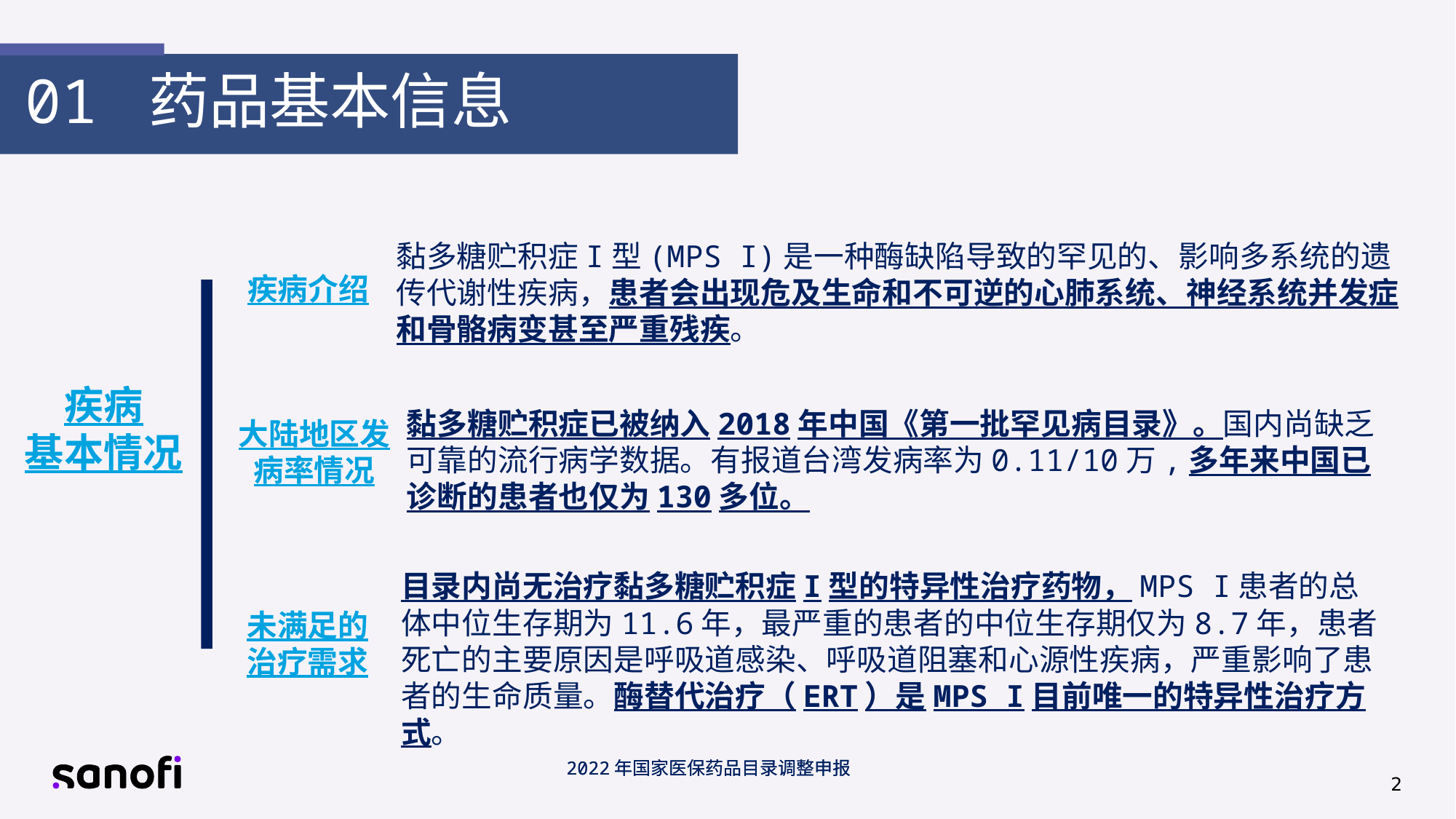

01 药品基本信息
黏多糖贮积症I型(MPS I)是一种酶缺陷导致的罕见的、影响多系统的遗传代谢性疾病，患者会出现危及生命和不可逆的心肺系统、神经系统并发症和骨骼病变甚至严重残疾。
疾病介绍

疾病
基本情况
黏多糖贮积症已被纳入2018年中国《第一批罕见病目录》。国内尚缺乏可靠的流行病学数据。有报道台湾发病率为0.11/10万,多年来中国已诊断的患者也仅为130多位。
大陆地区发病率情况
目录内尚无治疗黏多糖贮积症I型的特异性治疗药物，MPS I患者的总体中位生存期为11.6年，最严重的患者的中位生存期仅为8.7年，患者死亡的主要原因是呼吸道感染、呼吸道阻塞和心源性疾病，严重影响了患者的生命质量。酶替代治疗（ERT）是MPS I目前唯一的特异性治疗方式。
未满足的
治疗需求
2022年国家医保药品目录调整申报
2